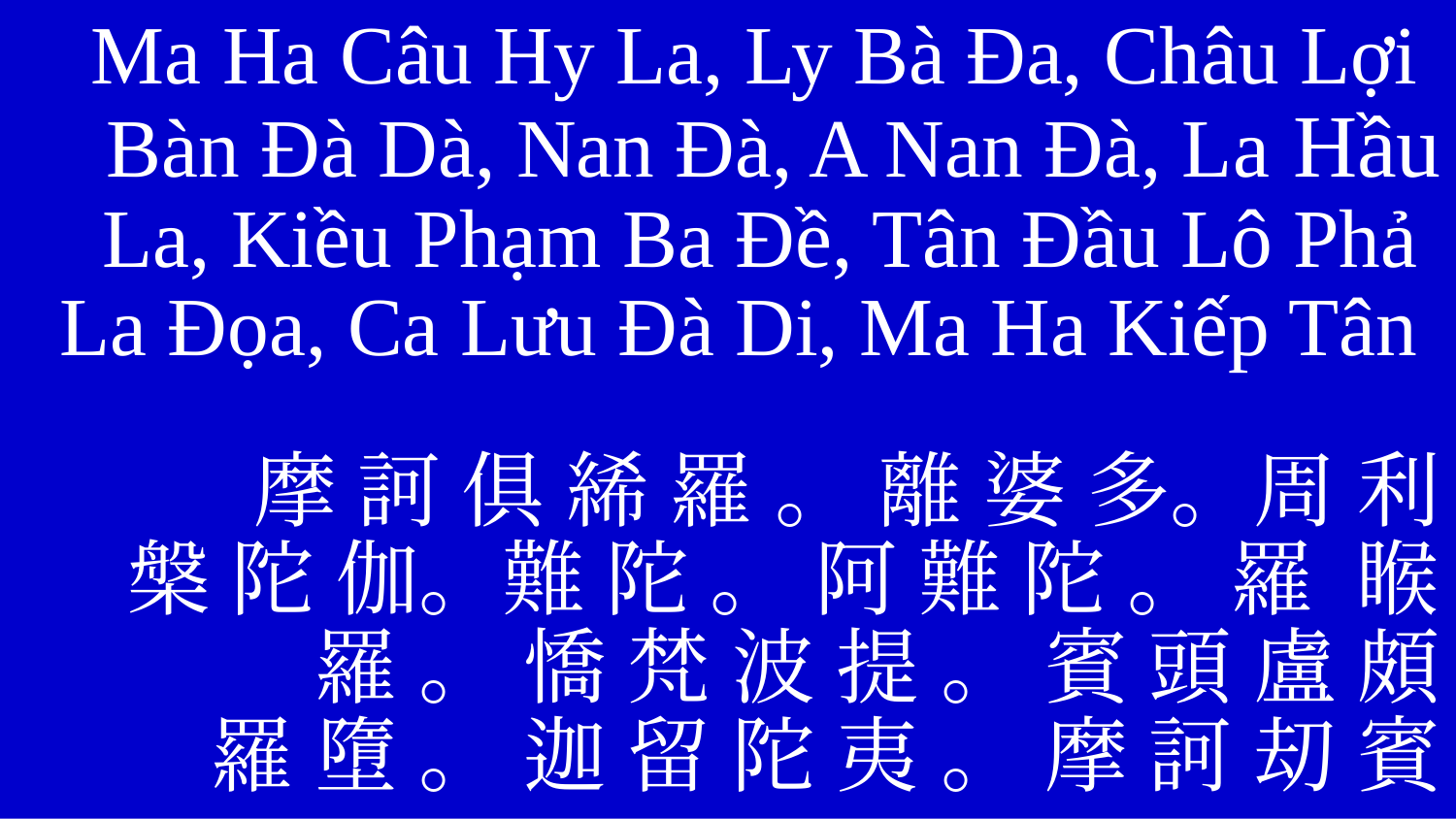

Ma Ha Câu Hy La, Ly Bà Đa, Châu Lợi
Bàn Đà Dà, Nan Đà, A Nan Đà, La Hầu
La, Kiều Phạm Ba Đề, Tân Đầu Lô Phả
La Đọa, Ca Lưu Đà Di, Ma Ha Kiếp Tân

摩 訶 俱 絺 羅 。 離 婆 多。周 利
槃 陀 伽。難 陀 。 阿 難 陀 。 羅  睺
羅 。 憍 梵 波 提 。 賓 頭 盧 頗
羅 墮 。 迦 留 陀 夷 。 摩 訶 刧 賓